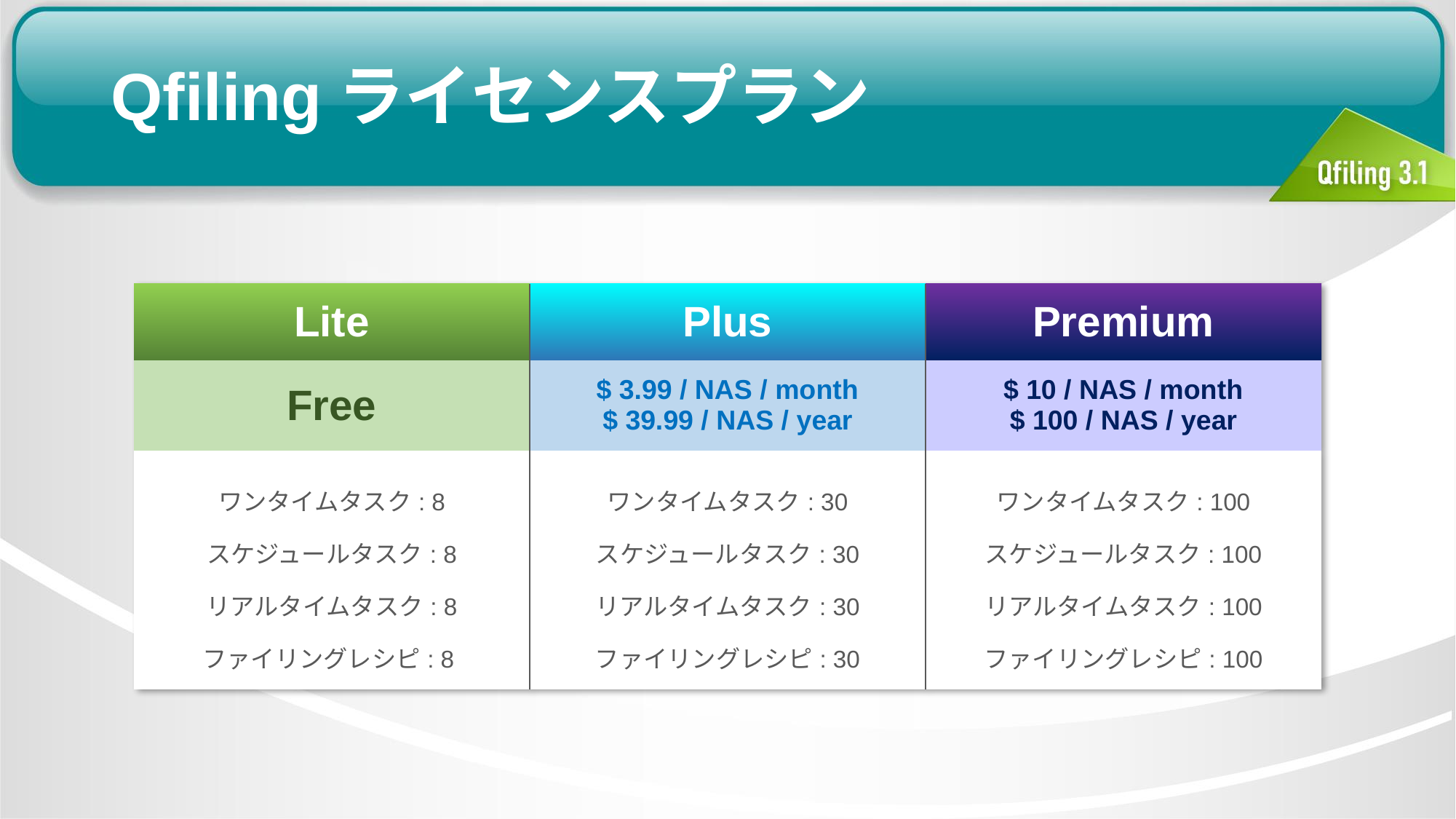

# Qfilingライセンスプラン
| Lite | Plus | Premium |
| --- | --- | --- |
| Free | $ 3.99 / NAS / month $ 39.99 / NAS / year | $ 10 / NAS / month $ 100 / NAS / year |
| ワンタイムタスク: 8 スケジュールタスク: 8 リアルタイムタスク: 8 ファイリングレシピ: 8 | ワンタイムタスク: 30 スケジュールタスク: 30 リアルタイムタスク: 30 ファイリングレシピ: 30 | ワンタイムタスク: 100 スケジュールタスク: 100 リアルタイムタスク: 100 ファイリングレシピ: 100 |